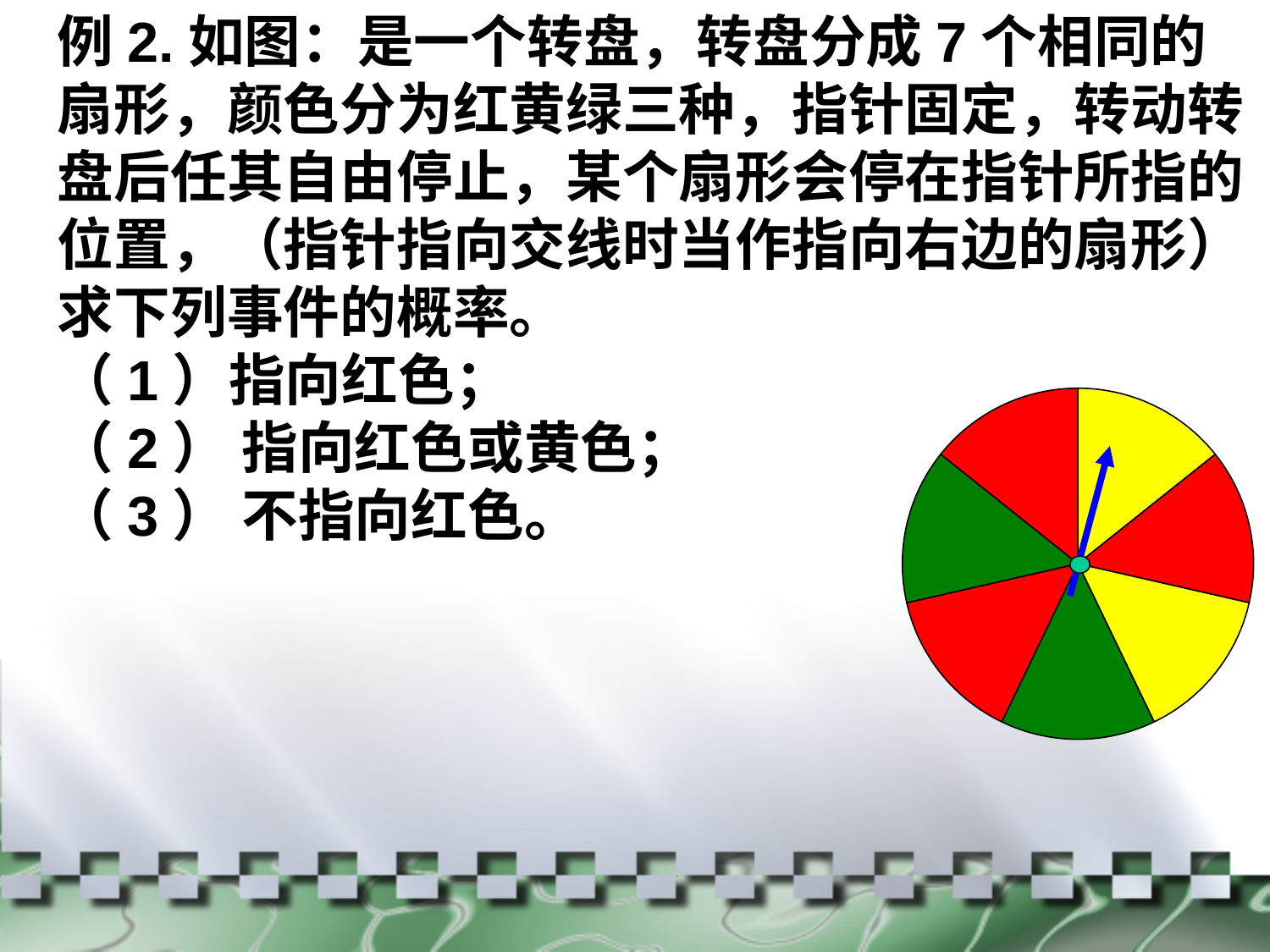

例2.如图：是一个转盘，转盘分成7个相同的扇形，颜色分为红黄绿三种，指针固定，转动转盘后任其自由停止，某个扇形会停在指针所指的位置，（指针指向交线时当作指向右边的扇形）求下列事件的概率。
（1）指向红色；
（2） 指向红色或黄色；
（3） 不指向红色。
zxxkw

### Chart

| Category | 东部 |  |
|---|---|---|
| 第一季度 | 1.0 | None |
| 第二季度 | 1.0 | None |
| 第三季度 | 1.0 | None |
| 第四季度 | 1.0 | None |
| 5 | 1.0 | None |
| 6 | 1.0 | None |
| 7 | 1.0 | None |